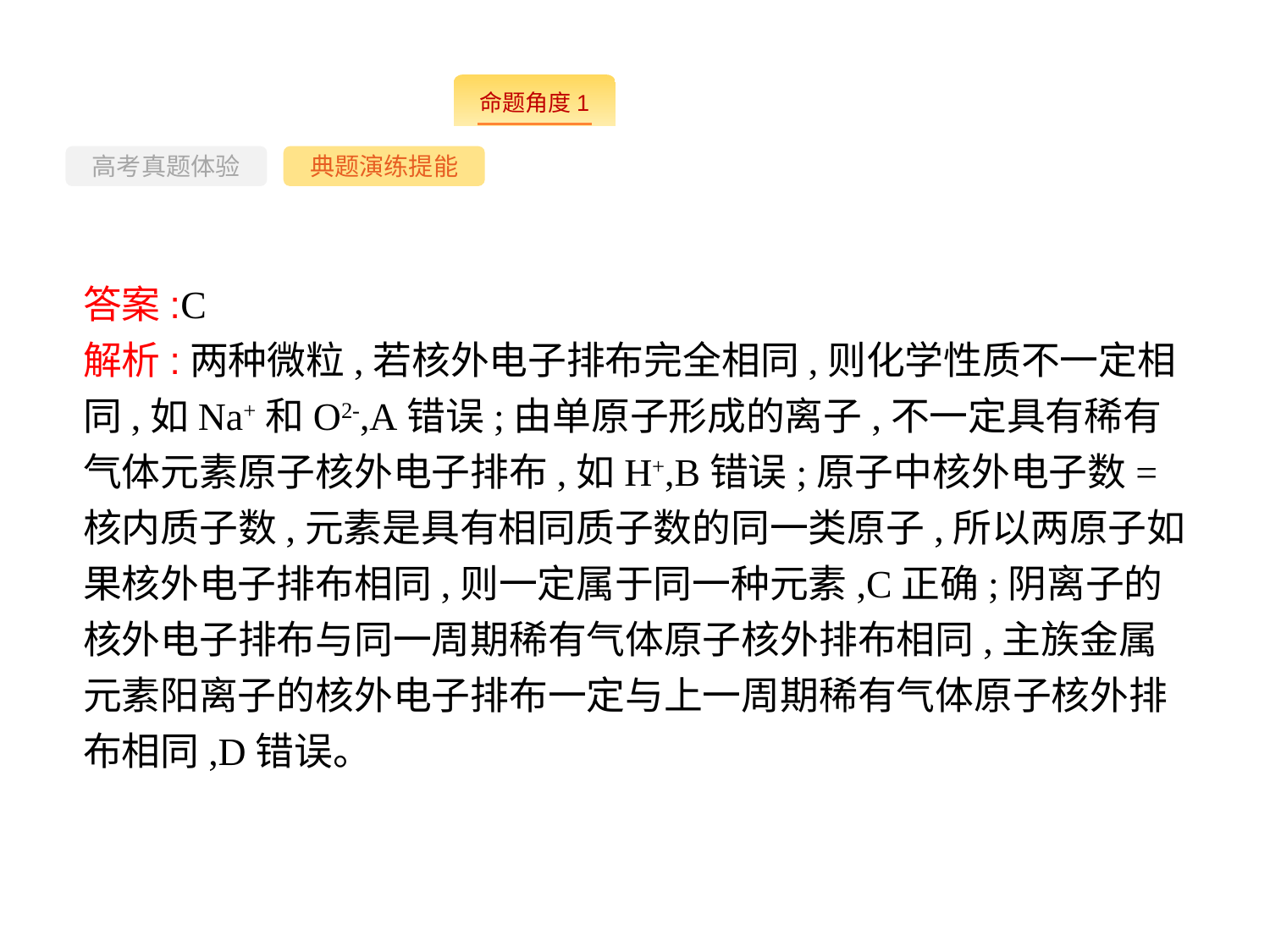

-32-
高考真题体验
典题演练提能
答案:C
解析:两种微粒,若核外电子排布完全相同,则化学性质不一定相同,如Na+和O2-,A错误;由单原子形成的离子,不一定具有稀有气体元素原子核外电子排布,如H+,B错误;原子中核外电子数=核内质子数,元素是具有相同质子数的同一类原子,所以两原子如果核外电子排布相同,则一定属于同一种元素,C正确;阴离子的核外电子排布与同一周期稀有气体原子核外排布相同,主族金属元素阳离子的核外电子排布一定与上一周期稀有气体原子核外排布相同,D错误。